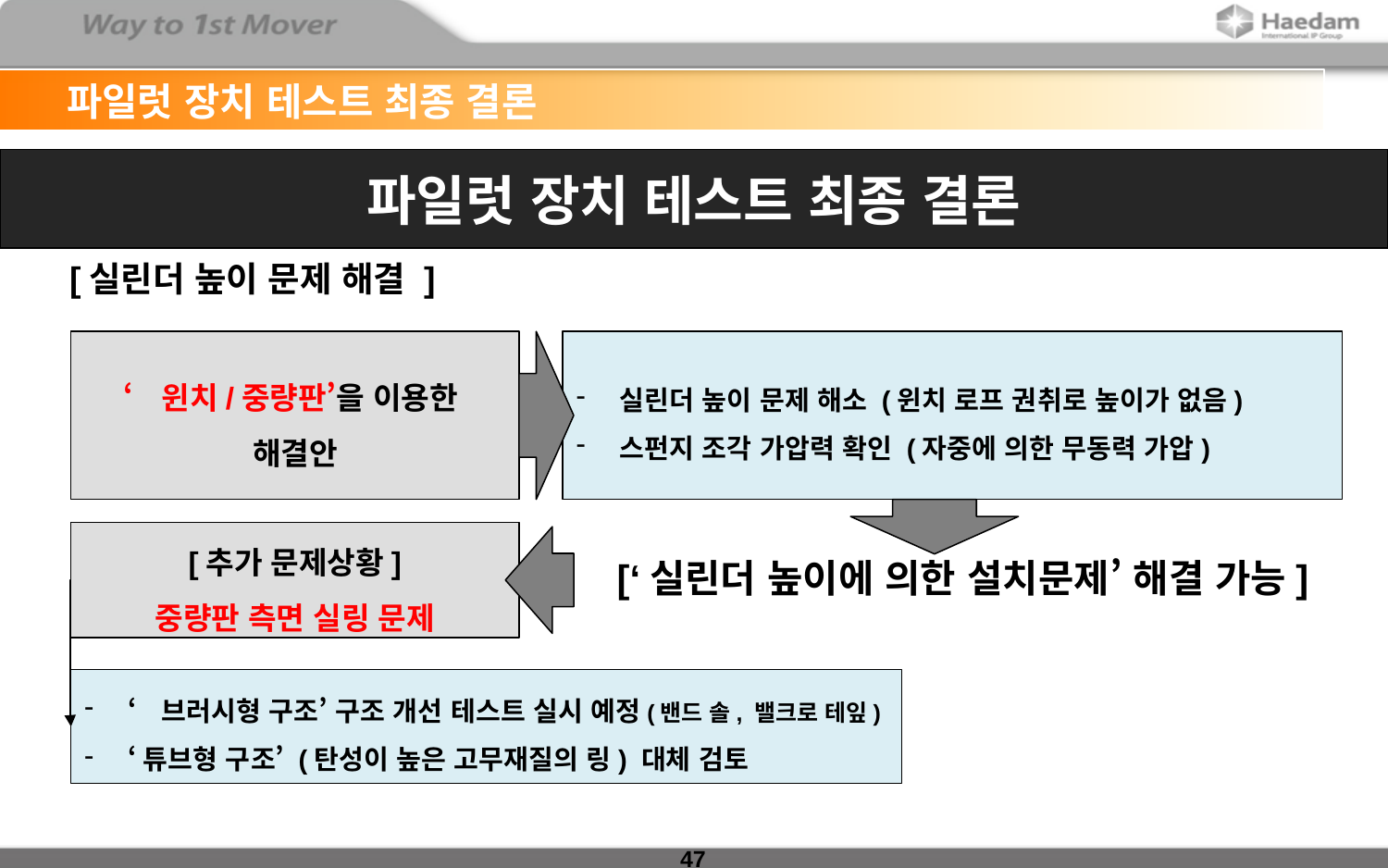

파일럿 장치 테스트 최종 결론
파일럿 장치 테스트 최종 결론
[실린더 높이 문제 해결 ]
‘윈치/중량판’을 이용한
해결안

실린더 높이 문제 해소 (윈치 로프 권취로 높이가 없음)
스펀지 조각 가압력 확인 (자중에 의한 무동력 가압)

[추가 문제상황]
중량판 측면 실링 문제

[‘실린더 높이에 의한 설치문제’ 해결 가능]
‘브러시형 구조’ 구조 개선 테스트 실시 예정(밴드 솔, 밸크로 테잎)
‘튜브형 구조’ (탄성이 높은 고무재질의 링) 대체 검토
47